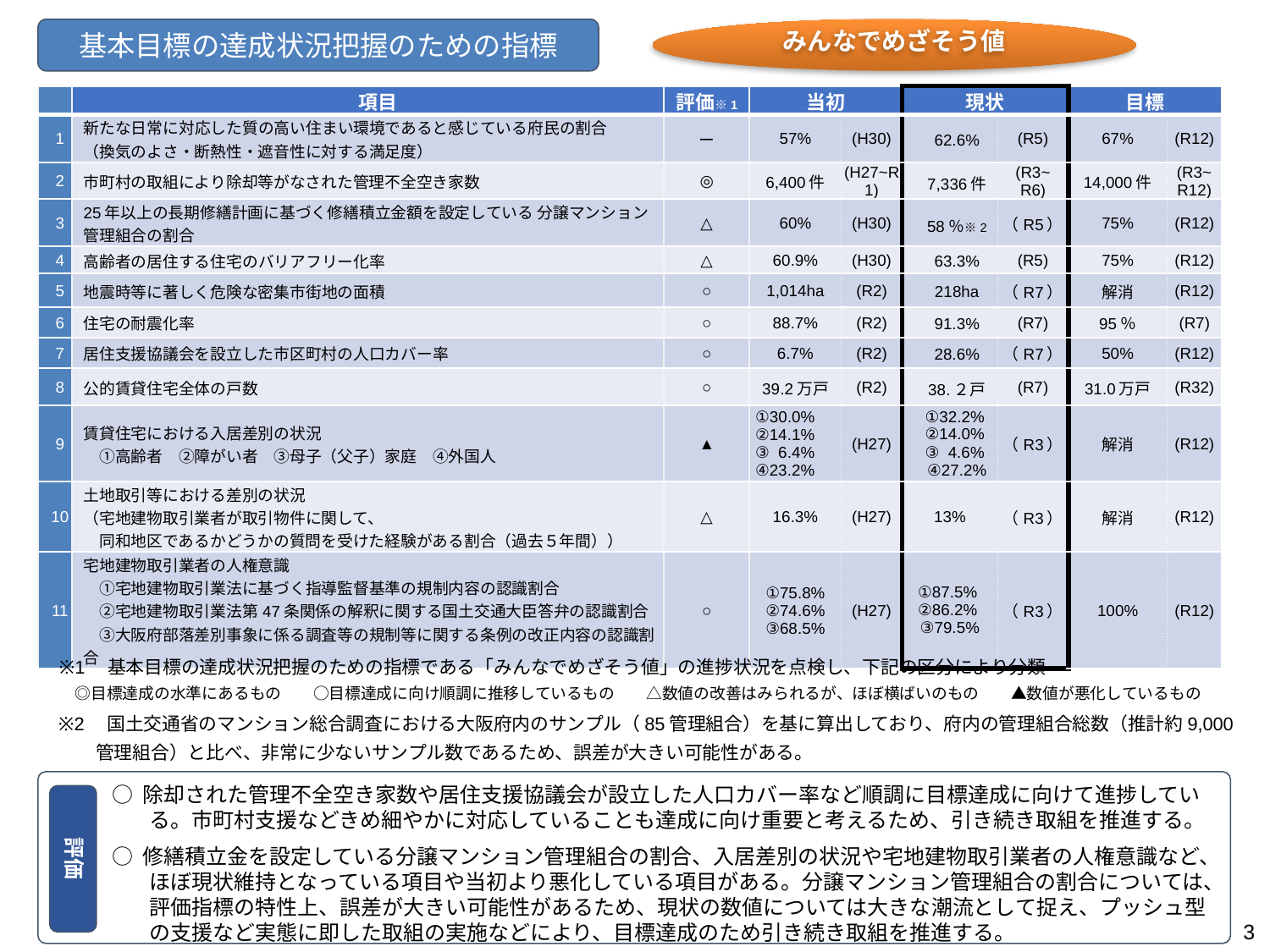

基本目標の達成状況把握のための指標

みんなでめざそう値
|  | 項目 | 評価※1 | 当初 |  | 現状 |  | 目標 |  |
| --- | --- | --- | --- | --- | --- | --- | --- | --- |
| 1 | 新たな日常に対応した質の高い住まい環境であると感じている府民の割合 （換気のよさ・断熱性・遮音性に対する満足度） | ー | 57% | (H30) | 62.6% | (R5) | 67% | (R12) |
| 2 | 市町村の取組により除却等がなされた管理不全空き家数 | ◎ | 6,400件 | (H27~R1) | 7,336件 | (R3~ R6) | 14,000件 | (R3~ R12) |
| 3 | 25年以上の⻑期修繕計画に基づく修繕積⽴⾦額を設定している 分譲マンション管理組合の割合 | △ | 60% | (H30) | 58％※2 | （R5） | 75% | (R12) |
| 4 | 高齢者の居住する住宅のバリアフリー化率 | △ | 60.9% | (H30) | 63.3% | (R5) | 75% | (R12) |
| 5 | 地震時等に著しく危険な密集市街地の面積 | ○ | 1,014ha | (R2) | 218ha | （R7） | 解消 | (R12) |
| 6 | 住宅の耐震化率 | ○ | 88.7% | (R2) | 91.3% | (R7) | 95％ | (R7) |
| 7 | 居住支援協議会を設立した市区町村の人口カバー率 | ○ | 6.7% | (R2) | 28.6% | （R7） | 50% | (R12) |
| 8 | 公的賃貸住宅全体の戸数 | ○ | 39.2万戸 | (R2) | 38.２戸 | (R7) | 31.0万戸 | (R32) |
| 9 | 賃貸住宅における入居差別の状況 　①高齢者　②障がい者　③母子（父子）家庭　④外国人 | ▲ | ①30.0% ②14.1% ③ 6.4% ④23.2% | (H27) | ①32.2% ②14.0% ③ 4.6% ④27.2% | （R3） | 解消 | (R12) |
| 10 | 土地取引等における差別の状況 （宅地建物取引業者が取引物件に関して、 　同和地区であるかどうかの質問を受けた経験がある割合（過去５年間）） | △ | 16.3% | (H27) | 13% | （R3） | 解消 | (R12) |
| 11 | 宅地建物取引業者の人権意識 　①宅地建物取引業法に基づく指導監督基準の規制内容の認識割合 　②宅地建物取引業法第47条関係の解釈に関する国土交通大臣答弁の認識割合 　③大阪府部落差別事象に係る調査等の規制等に関する条例の改正内容の認識割合 | ○ | ①75.8% ②74.6% ③68.5% | (H27) | ①87.5% ②86.2% ③79.5% | （R3） | 100% | (R12) |
※1　基本目標の達成状況把握のための指標である「みんなでめざそう値」の進捗状況を点検し、下記の区分により分類
　◎目標達成の水準にあるもの　　○目標達成に向け順調に推移しているもの　　△数値の改善はみられるが、ほぼ横ばいのもの　　▲数値が悪化しているもの
※2　国土交通省のマンション総合調査における大阪府内のサンプル（85管理組合）を基に算出しており、府内の管理組合総数（推計約9,000管理組合）と比べ、非常に少ないサンプル数であるため、誤差が大きい可能性がある。

○ 除却された管理不全空き家数や居住支援協議会が設立した人口カバー率など順調に目標達成に向けて進捗している。市町村支援などきめ細やかに対応していることも達成に向け重要と考えるため、引き続き取組を推進する。
○ 修繕積立金を設定している分譲マンション管理組合の割合、入居差別の状況や宅地建物取引業者の人権意識など、ほぼ現状維持となっている項目や当初より悪化している項目がある。分譲マンション管理組合の割合については、評価指標の特性上、誤差が大きい可能性があるため、現状の数値については大きな潮流として捉え、プッシュ型の支援など実態に即した取組の実施などにより、目標達成のため引き続き取組を推進する。
評価
3